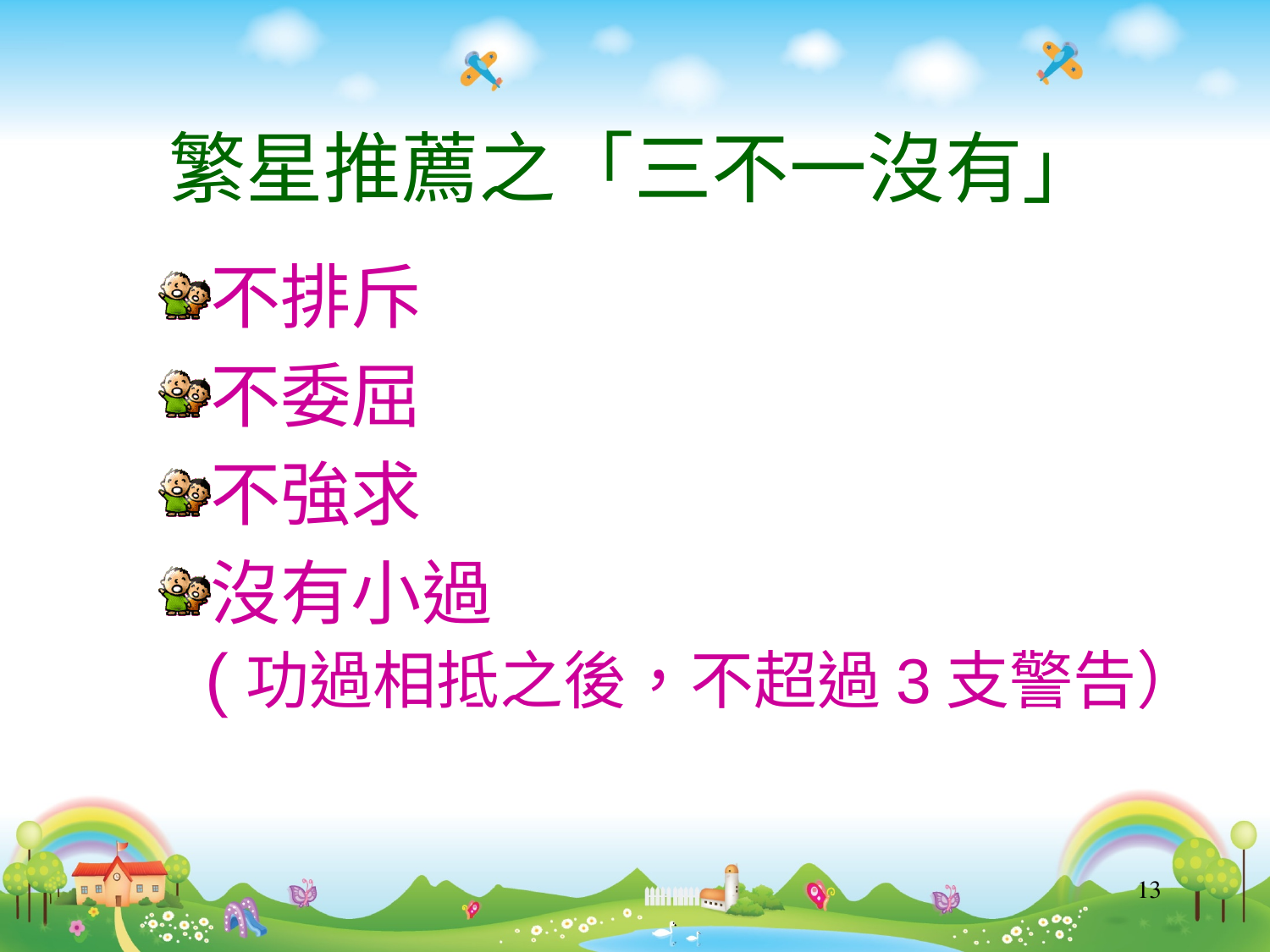

# 繁星推薦之「三不一沒有」
不排斥
不委屈
不強求
沒有小過
(功過相抵之後，不超過3支警告）
13